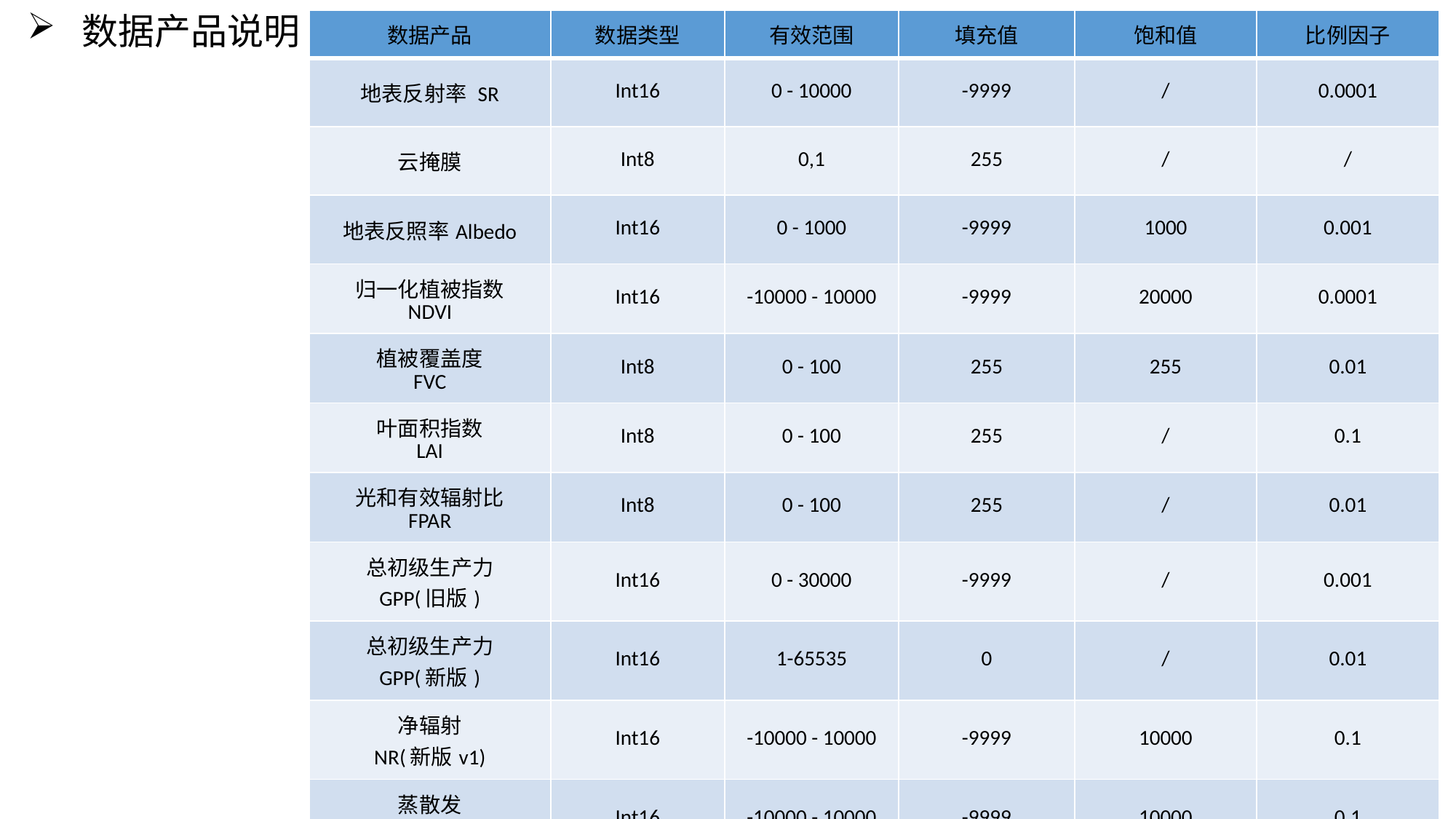

数据产品说明
| 数据产品 | 数据类型 | 有效范围 | 填充值 | 饱和值 | 比例因子 |
| --- | --- | --- | --- | --- | --- |
| 地表反射率 SR | Int16 | 0 - 10000 | -9999 | / | 0.0001 |
| 云掩膜 | Int8 | 0,1 | 255 | / | / |
| 地表反照率Albedo | Int16 | 0 - 1000 | -9999 | 1000 | 0.001 |
| 归一化植被指数 NDVI | Int16 | -10000 - 10000 | -9999 | 20000 | 0.0001 |
| 植被覆盖度 FVC | Int8 | 0 - 100 | 255 | 255 | 0.01 |
| 叶面积指数 LAI | Int8 | 0 - 100 | 255 | / | 0.1 |
| 光和有效辐射比 FPAR | Int8 | 0 - 100 | 255 | / | 0.01 |
| 总初级生产力 GPP(旧版) | Int16 | 0 - 30000 | -9999 | / | 0.001 |
| 总初级生产力 GPP(新版) | Int16 | 1-65535 | 0 | / | 0.01 |
| 净辐射 NR(新版v1) | Int16 | -10000 - 10000 | -9999 | 10000 | 0.1 |
| 蒸散发 ET(新版v1) | Int16 | -10000 - 10000 | -9999 | 10000 | 0.1 |